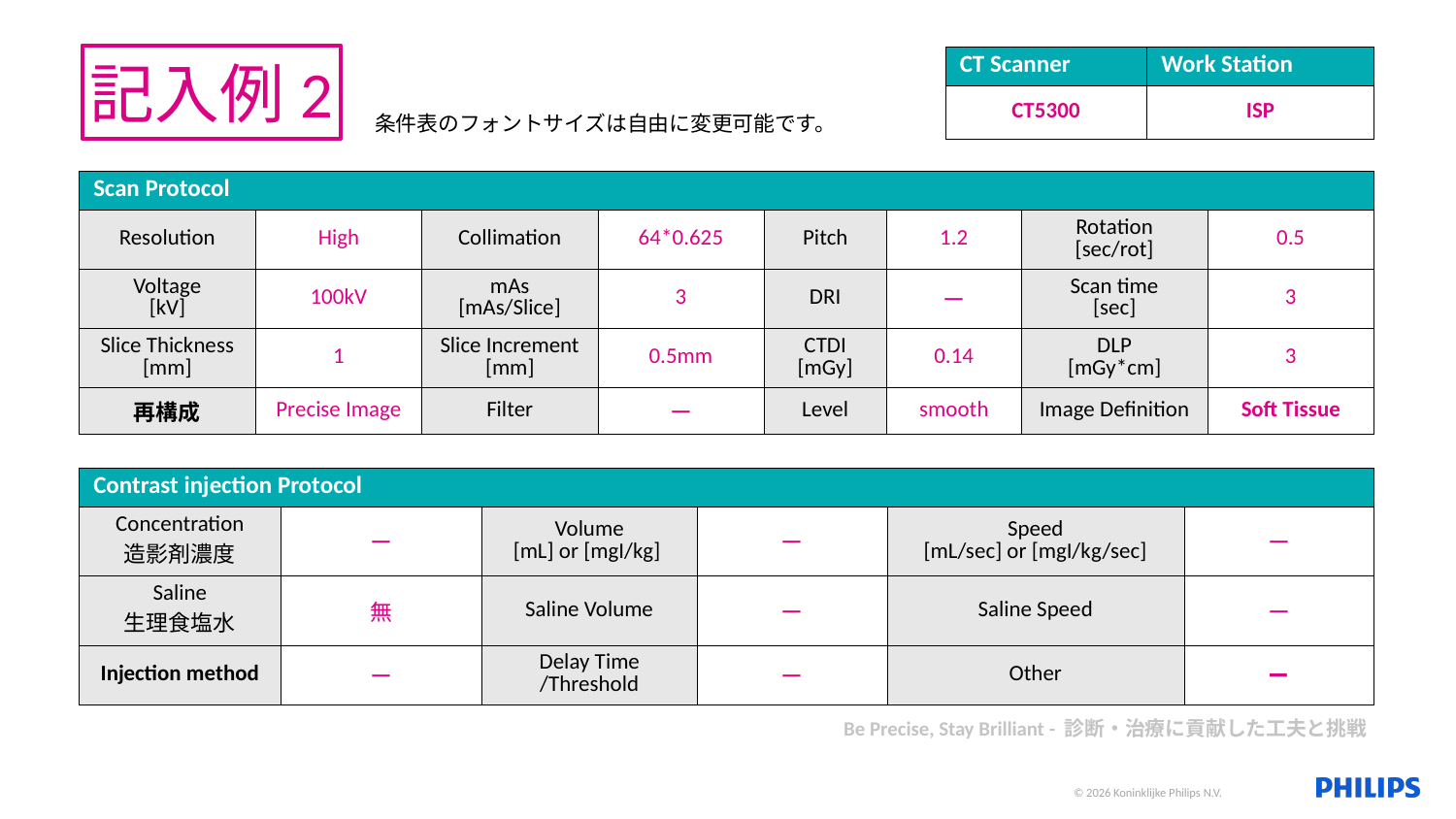

記入例2
| CT Scanner | Work Station |
| --- | --- |
| CT5300 | ISP |
条件表のフォントサイズは自由に変更可能です。
| Scan Protocol |  |  |  |  |  |  |  |
| --- | --- | --- | --- | --- | --- | --- | --- |
| Resolution | High | Collimation | 64\*0.625 | Pitch | 1.2 | Rotation [sec/rot] | 0.5 |
| Voltage [kV] | 100kV | mAs [mAs/Slice] | 3 | DRI | ー | Scan time [sec] | 3 |
| Slice Thickness [mm] | 1 | Slice Increment [mm] | 0.5mm | CTDI [mGy] | 0.14 | DLP [mGy\*cm] | 3 |
| 再構成 | Precise Image | Filter | ー | Level | smooth | Image Definition | Soft Tissue |
| Contrast injection Protocol |  |  |  |  |  |
| --- | --- | --- | --- | --- | --- |
| Concentration 造影剤濃度 | ー | Volume [mL] or [mgI/kg] | ー | Speed [mL/sec] or [mgI/kg/sec] | ー |
| Saline 生理食塩水 | 無 | Saline Volume | ー | Saline Speed | ー |
| Injection method | ー | Delay Time /Threshold | ー | Other | ー |